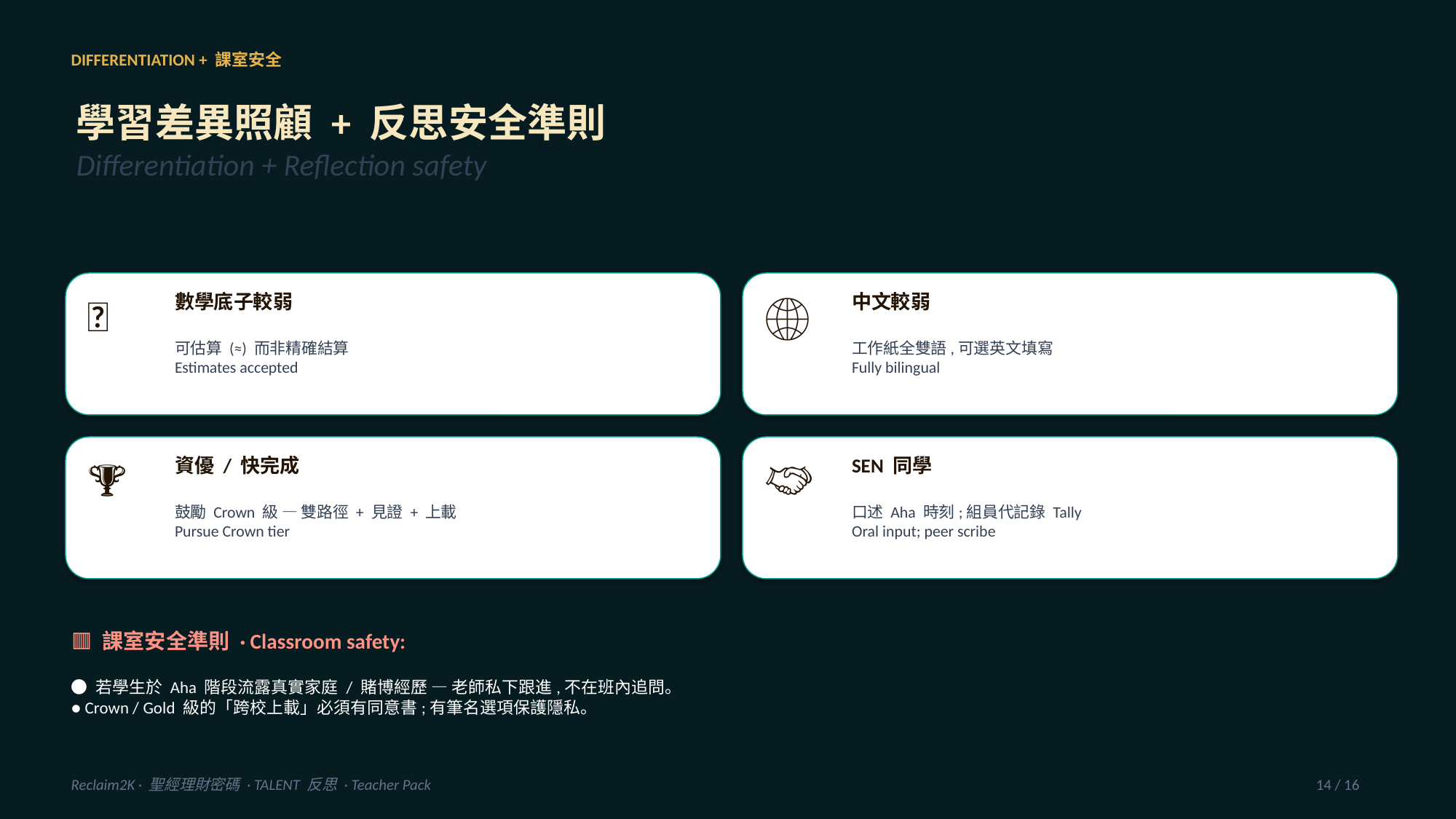

DIFFERENTIATION + 課室安全
學習差異照顧 + 反思安全準則
Differentiation + Reflection safety

🧮
數學底子較弱
🌐
中文較弱
可估算 (≈) 而非精確結算
Estimates accepted
工作紙全雙語,可選英文填寫
Fully bilingual

🏆
資優 / 快完成
🤝
SEN 同學
鼓勵 Crown 級 — 雙路徑 + 見證 + 上載
Pursue Crown tier
口述 Aha 時刻;組員代記錄 Tally
Oral input; peer scribe
🟥 課室安全準則 · Classroom safety:
● 若學生於 Aha 階段流露真實家庭 / 賭博經歷 — 老師私下跟進,不在班內追問。
● Crown / Gold 級的「跨校上載」必須有同意書;有筆名選項保護隱私。
Reclaim2K · 聖經理財密碼 · TALENT 反思 · Teacher Pack
14 / 16